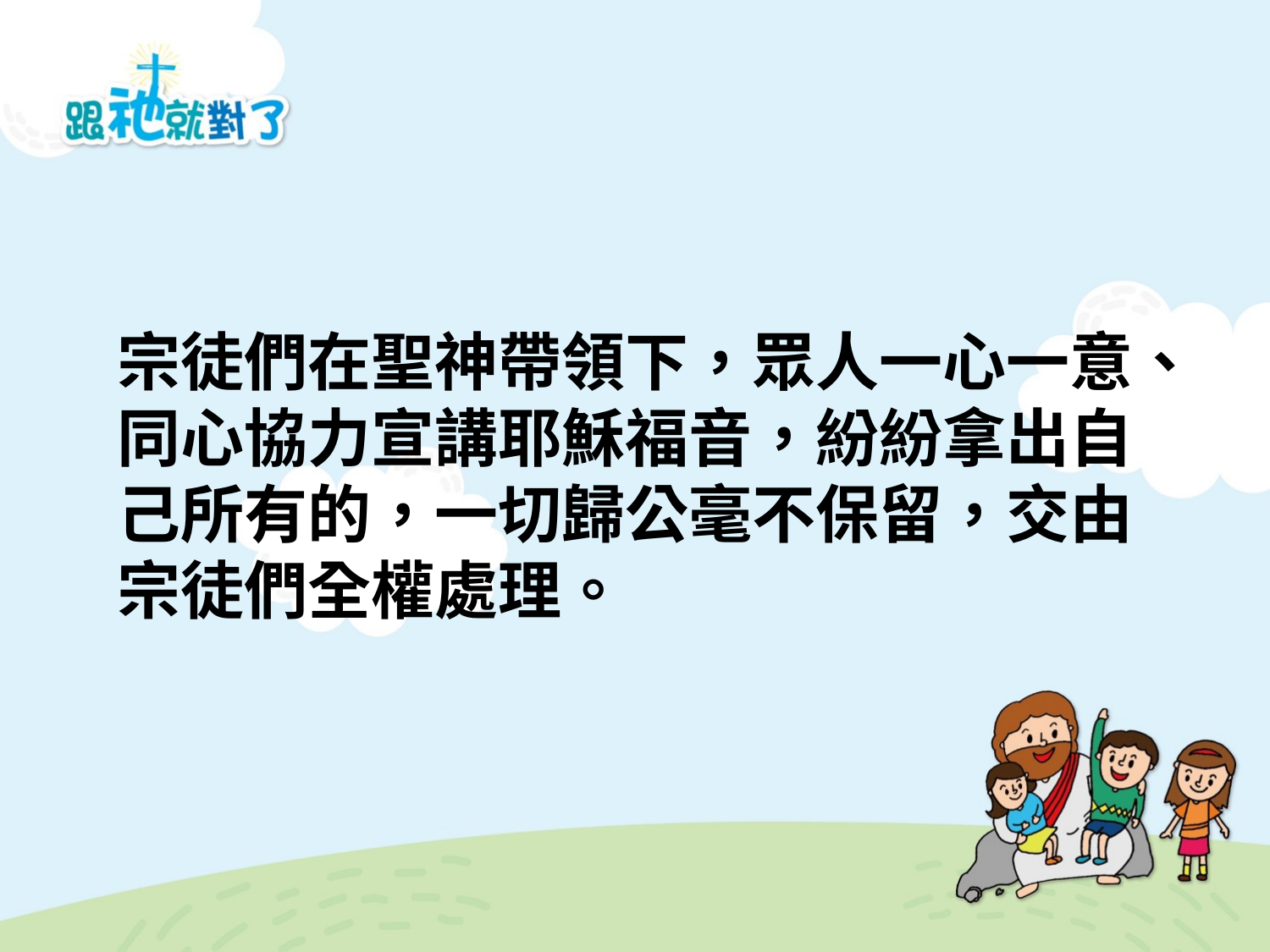

宗徒們在聖神帶領下，眾人一心一意、同心協力宣講耶穌福音，紛紛拿出自己所有的，一切歸公毫不保留，交由宗徒們全權處理。